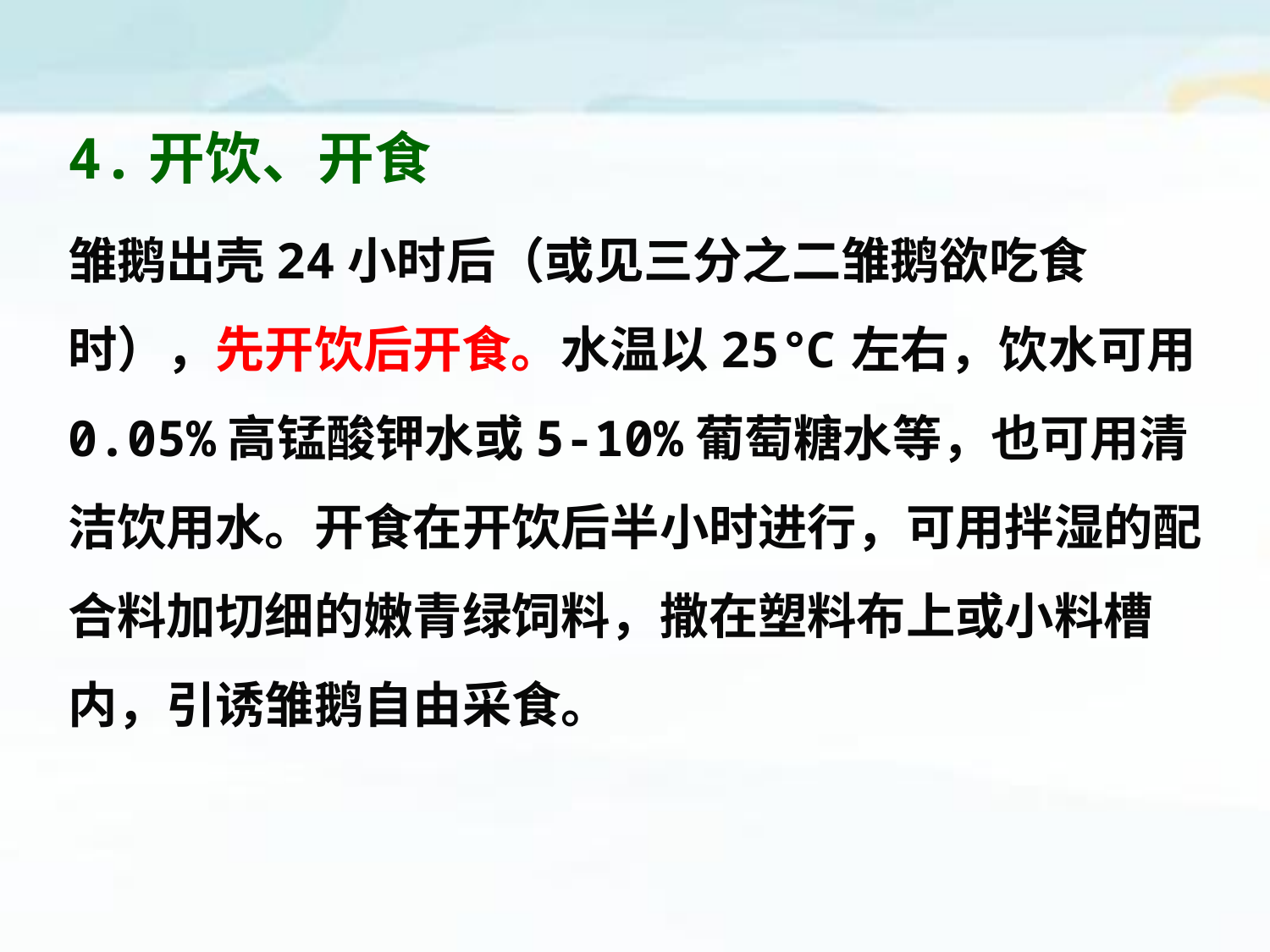

4.开饮、开食
雏鹅出壳24小时后（或见三分之二雏鹅欲吃食时），先开饮后开食。水温以25℃左右，饮水可用0.05%高锰酸钾水或5-10%葡萄糖水等，也可用清洁饮用水。开食在开饮后半小时进行，可用拌湿的配合料加切细的嫩青绿饲料，撒在塑料布上或小料槽内，引诱雏鹅自由采食。